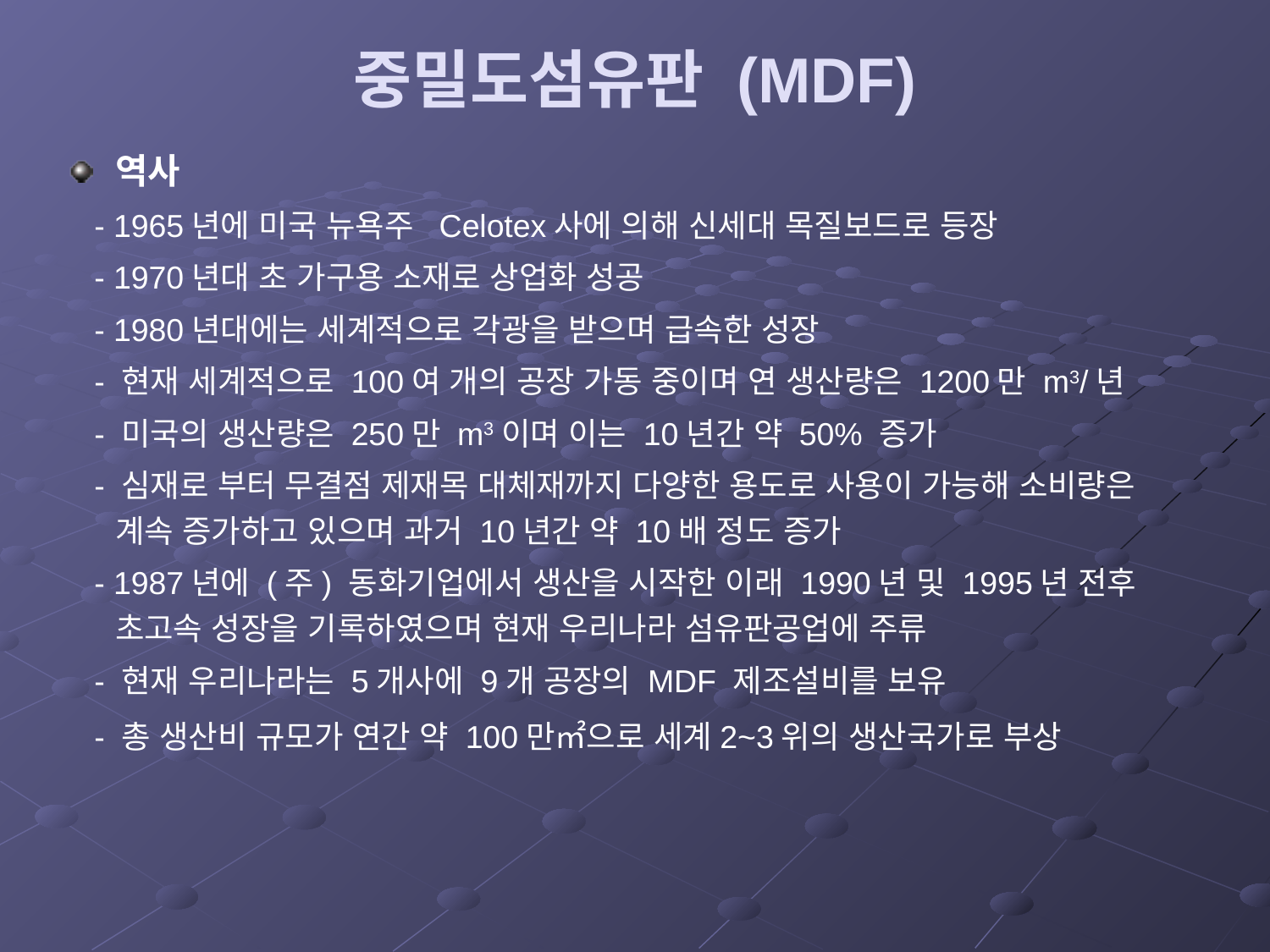

# 중밀도섬유판 (MDF)
역사
   - 1965년에 미국 뉴욕주  Celotex사에 의해 신세대 목질보드로 등장
   - 1970년대 초 가구용 소재로 상업화 성공
   - 1980년대에는 세계적으로 각광을 받으며 급속한 성장
   - 현재 세계적으로 100여 개의 공장 가동 중이며 연 생산량은 1200만 m3/년
   - 미국의 생산량은 250만 m3이며 이는 10년간 약 50% 증가
   - 심재로 부터 무결점 제재목 대체재까지 다양한 용도로 사용이 가능해 소비량은 계속 증가하고 있으며 과거 10년간 약 10배 정도 증가
   - 1987년에 (주) 동화기업에서 생산을 시작한 이래 1990년 및 1995년 전후 초고속 성장을 기록하였으며 현재 우리나라 섬유판공업에 주류
   - 현재 우리나라는 5개사에 9개 공장의 MDF 제조설비를 보유
   - 총 생산비 규모가 연간 약 100만㎡으로 세계2~3위의 생산국가로 부상